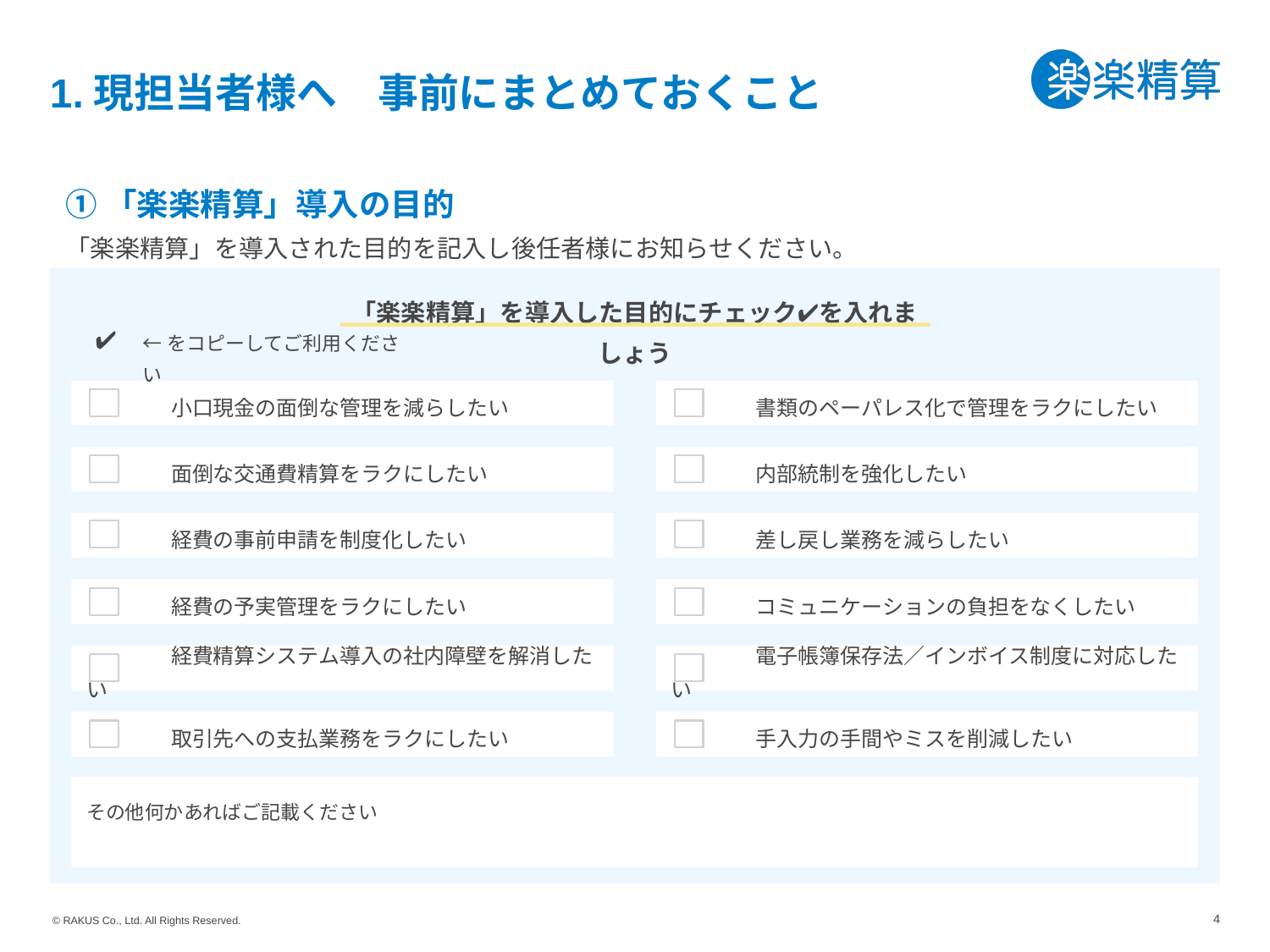

# 1.現担当者様へ　事前にまとめておくこと
①「楽楽精算」導入の目的
「楽楽精算」を導入された目的を記入し後任者様にお知らせください。

「楽楽精算」を導入した目的にチェック✔を入れましょう

✔
←をコピーしてご利用ください
　　　　小口現金の面倒な管理を減らしたい

　　　　書類のペーパレス化で管理をラクにしたい

　　　　面倒な交通費精算をラクにしたい

　　　　内部統制を強化したい

　　　　経費の事前申請を制度化したい

　　　　差し戻し業務を減らしたい

　　　　経費の予実管理をラクにしたい

　　　　コミュニケーションの負担をなくしたい

　　　　経費精算システム導入の社内障壁を解消したい

　　　　電子帳簿保存法／インボイス制度に対応したい

　　　　取引先への支払業務をラクにしたい

　　　　手入力の手間やミスを削減したい

その他何かあればご記載ください

4